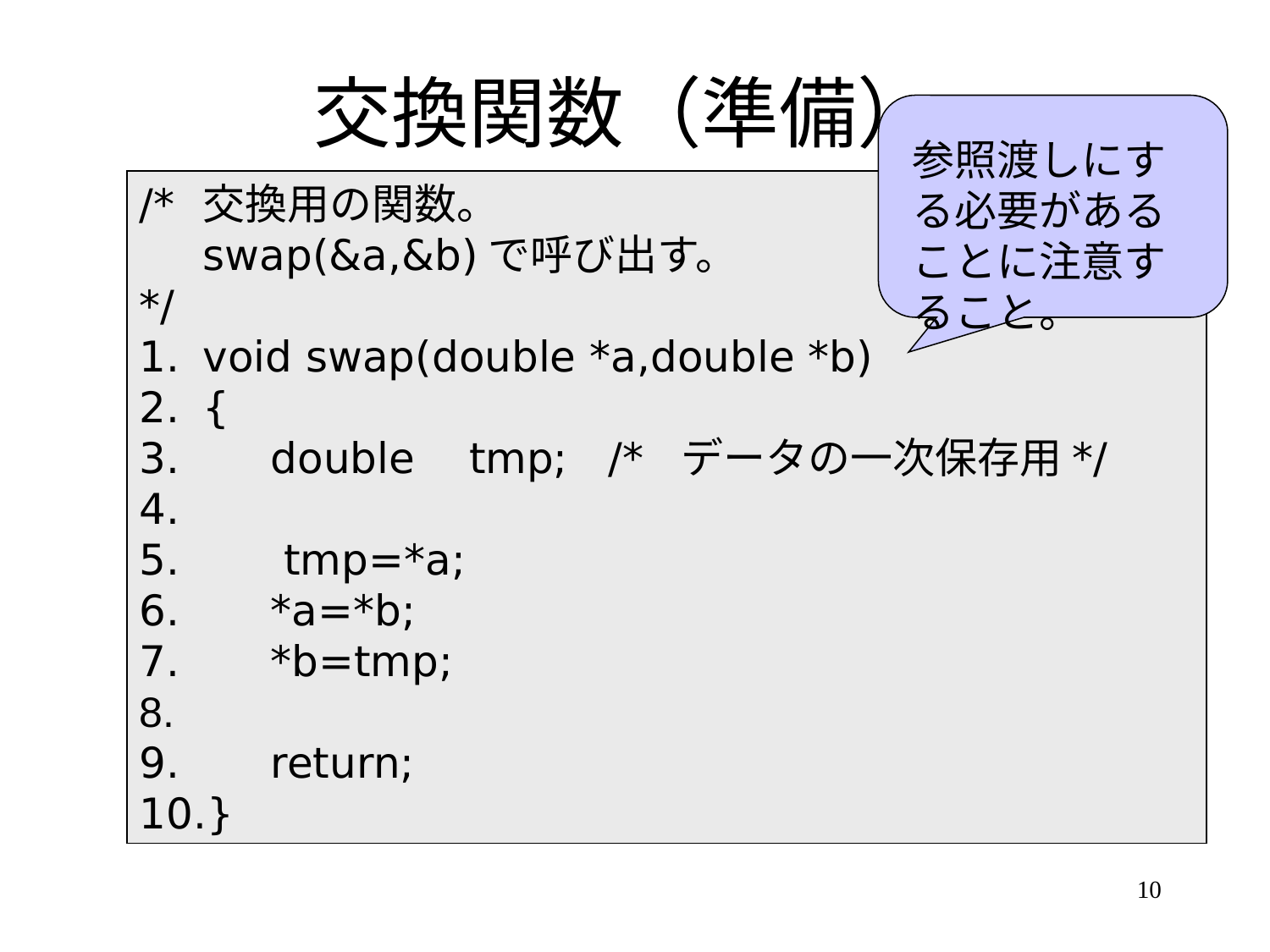

# 交換関数（準備）

参照渡しにする必要があることに注意すること。
/*	交換用の関数。
	swap(&a,&b)で呼び出す。
*/
void swap(double *a,double *b)
{
     double    tmp;   /*  データの一次保存用*/

      tmp=*a;
     *a=*b;
     *b=tmp;

     return;
}
10